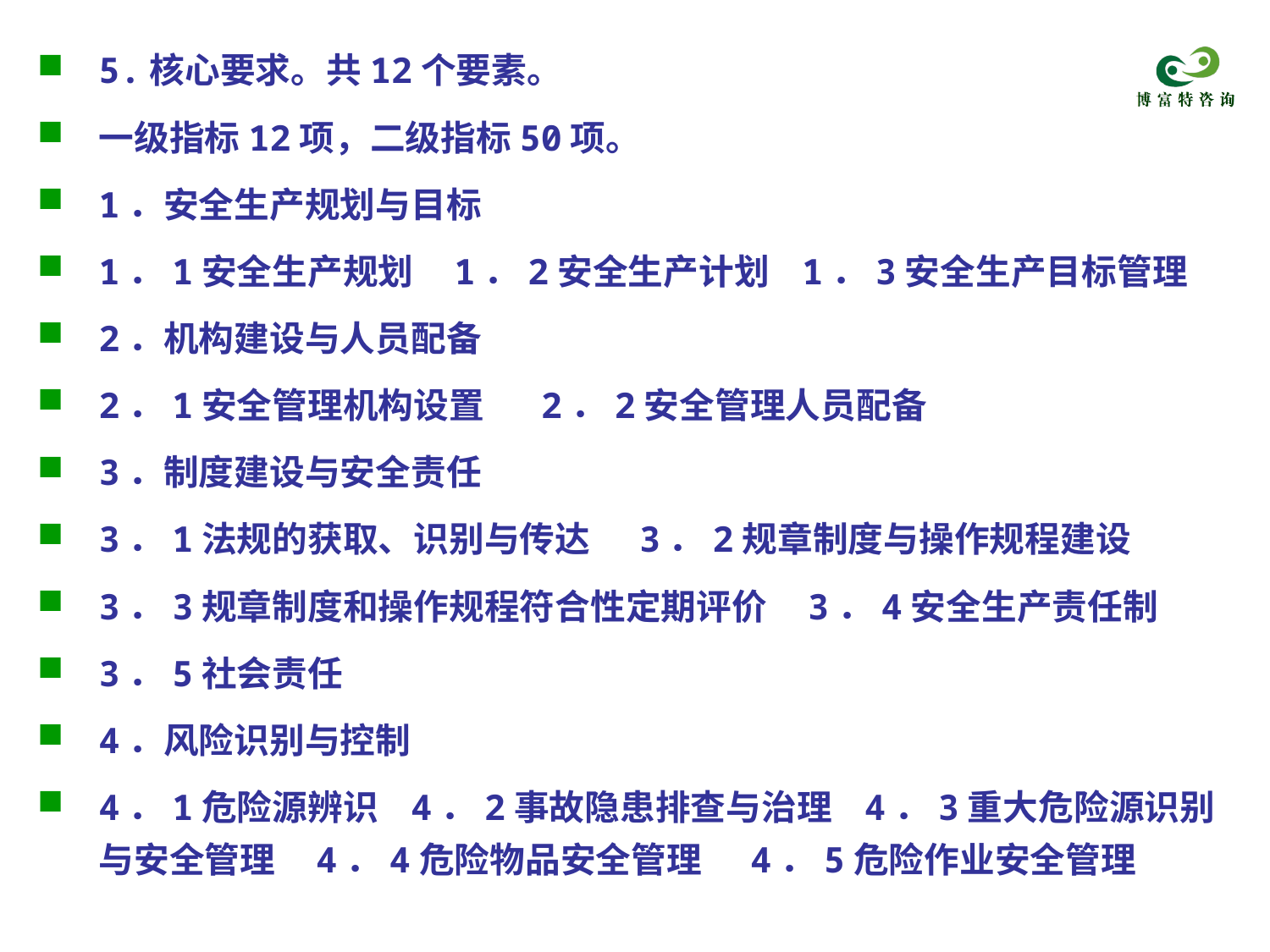

5.核心要求。共12个要素。
一级指标12项，二级指标50项。
1．安全生产规划与目标
1．1安全生产规划    1．2安全生产计划   1．3安全生产目标管理
2．机构建设与人员配备
2．1安全管理机构设置      2．2安全管理人员配备
3．制度建设与安全责任
3．1法规的获取、识别与传达     3．2规章制度与操作规程建设
3．3规章制度和操作规程符合性定期评价    3．4安全生产责任制
3．5社会责任
4．风险识别与控制
4．1危险源辨识   4．2事故隐患排查与治理   4．3重大危险源识别与安全管理    4．4危险物品安全管理     4．5危险作业安全管理